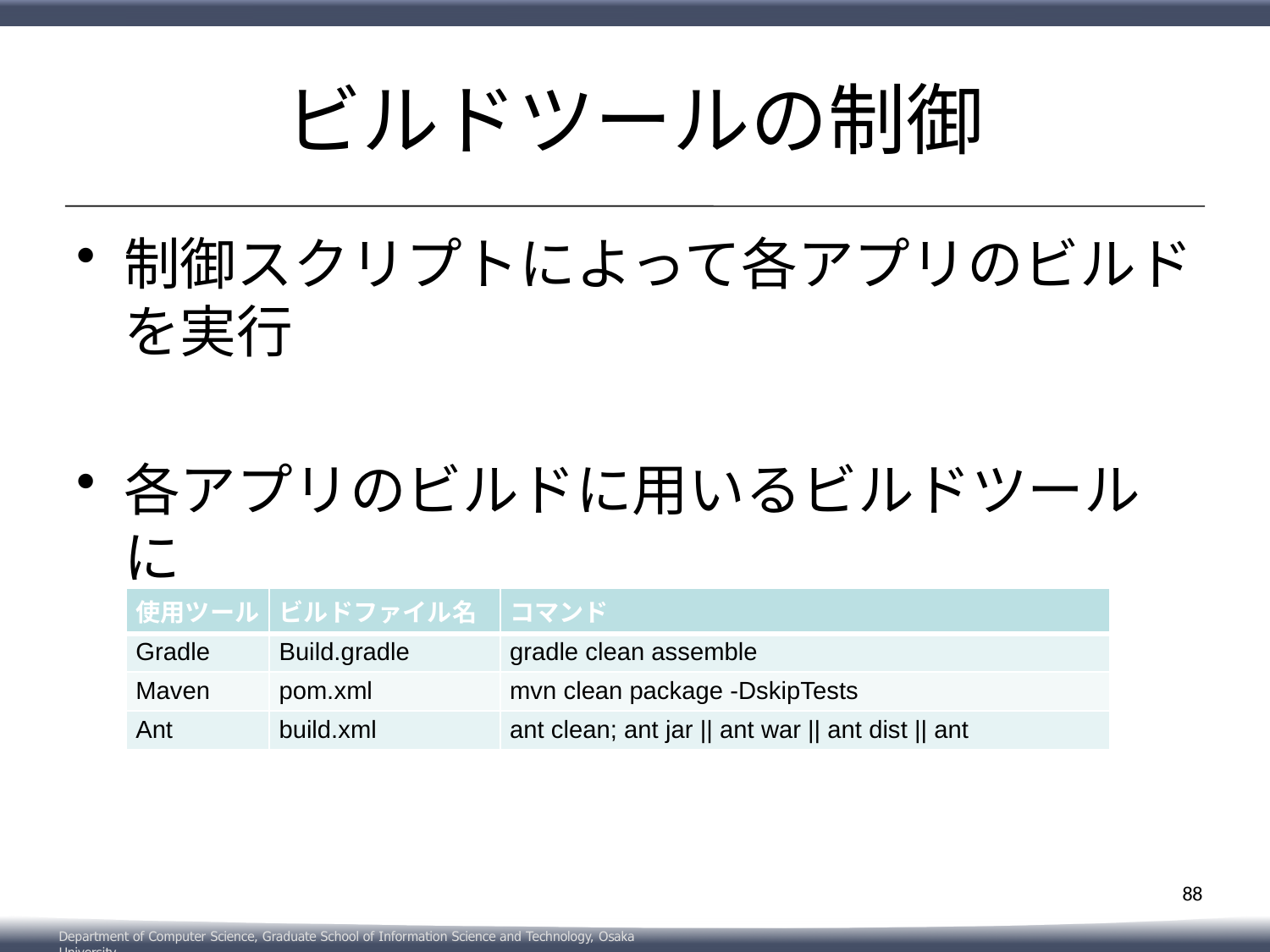

# ビルドツールの制御
制御スクリプトによって各アプリのビルドを実行

各アプリのビルドに用いるビルドツールに
対応するコマンドを実行

| 使用ツール | ビルドファイル名 | コマンド |
| --- | --- | --- |
| Gradle | Build.gradle | gradle clean assemble |
| Maven | pom.xml | mvn clean package -DskipTests |
| Ant | build.xml | ant clean; ant jar || ant war || ant dist || ant |
88